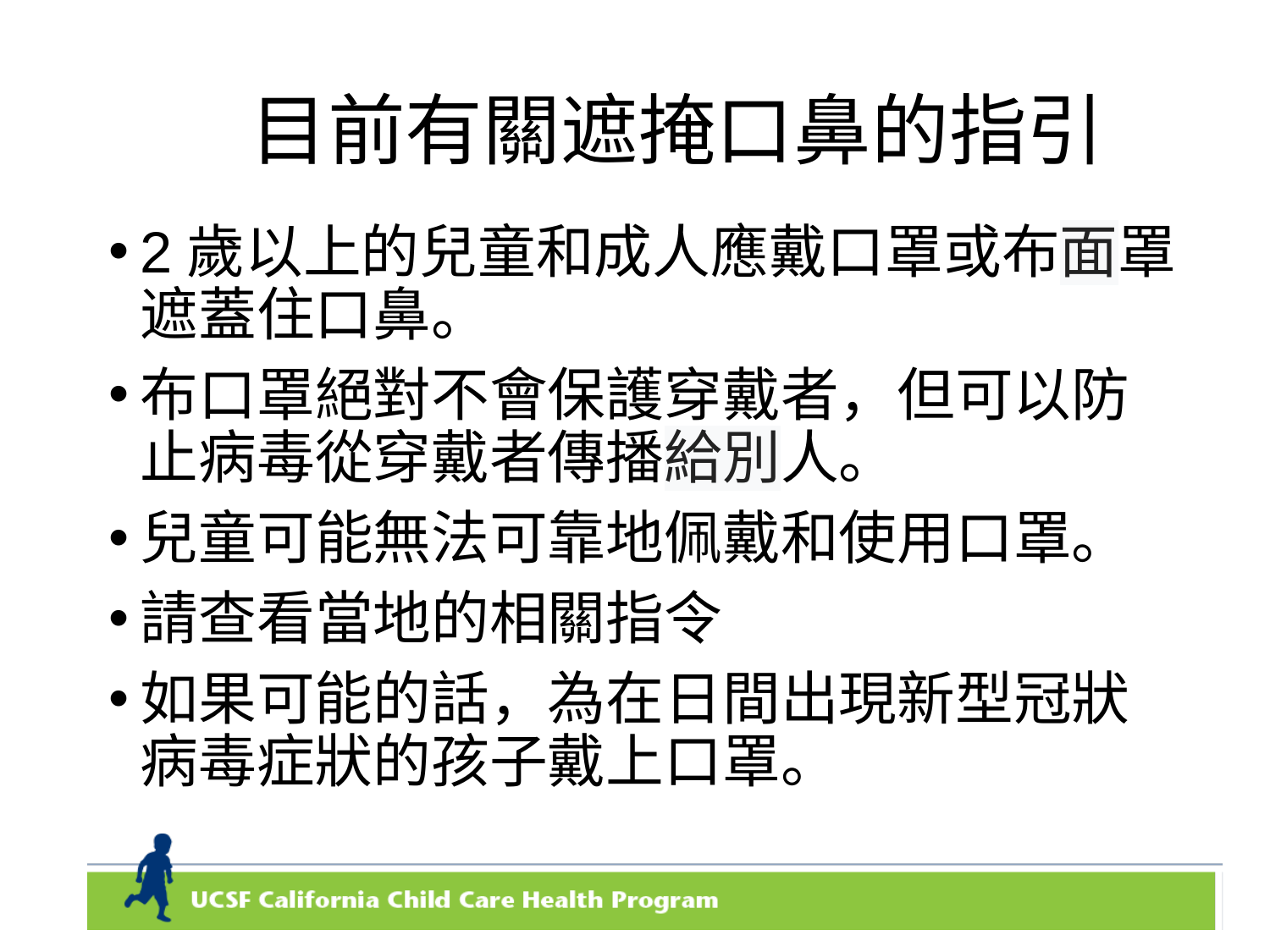

# 目前有關遮掩口鼻的指引
2歲以上的兒童和成人應戴口罩或布面罩
遮蓋住口鼻。
布口罩絕對不會保護穿戴者，但可以防止病毒從穿戴者傳播給別人。
兒童可能無法可靠地佩戴和使用口罩。
請查看當地的相關指令
如果可能的話，為在日間出現新型冠狀病毒症狀的孩子戴上口罩。